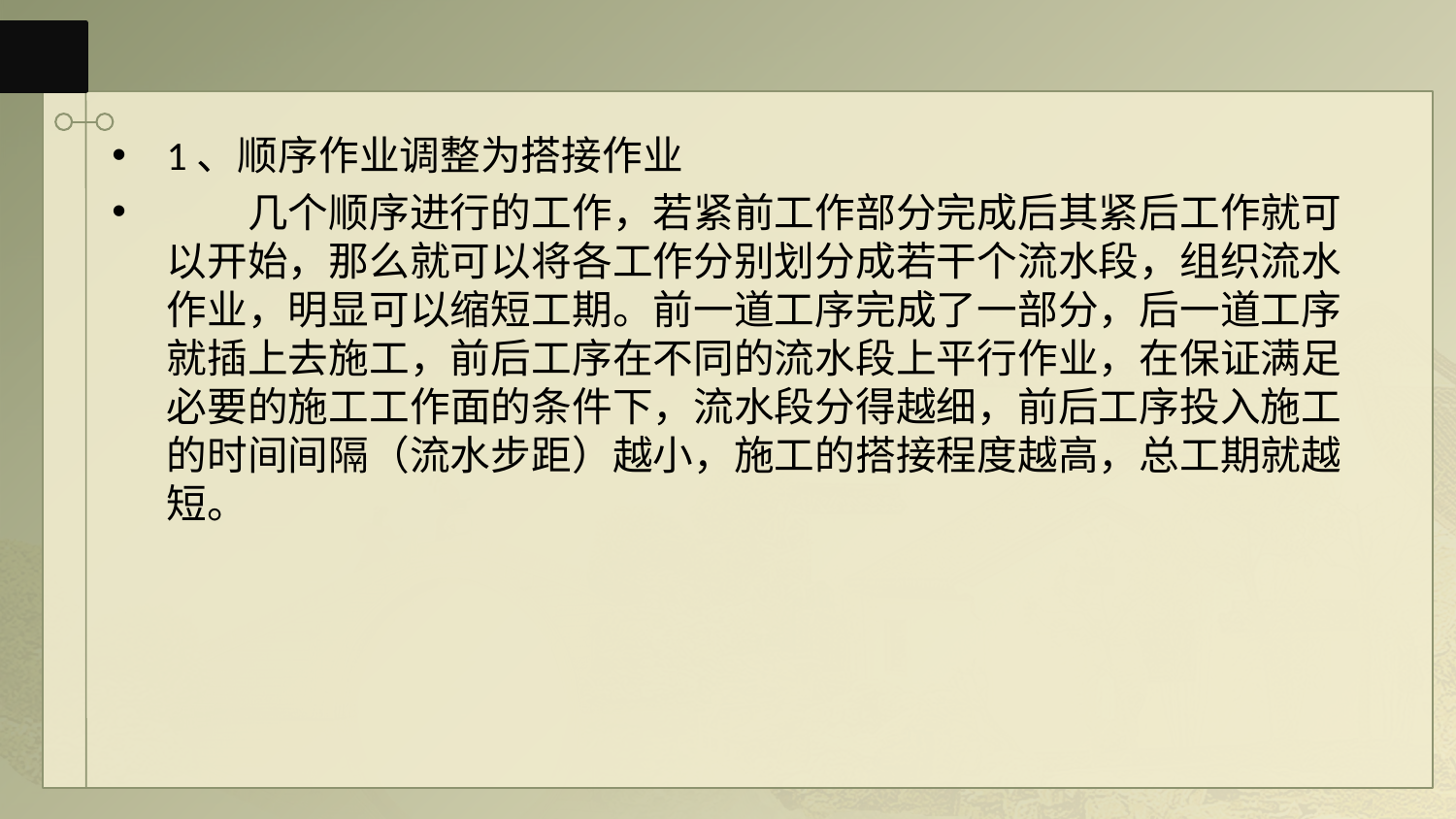

#
1、顺序作业调整为搭接作业
　　几个顺序进行的工作，若紧前工作部分完成后其紧后工作就可以开始，那么就可以将各工作分别划分成若干个流水段，组织流水作业，明显可以缩短工期。前一道工序完成了一部分，后一道工序就插上去施工，前后工序在不同的流水段上平行作业，在保证满足必要的施工工作面的条件下，流水段分得越细，前后工序投入施工的时间间隔（流水步距）越小，施工的搭接程度越高，总工期就越短。